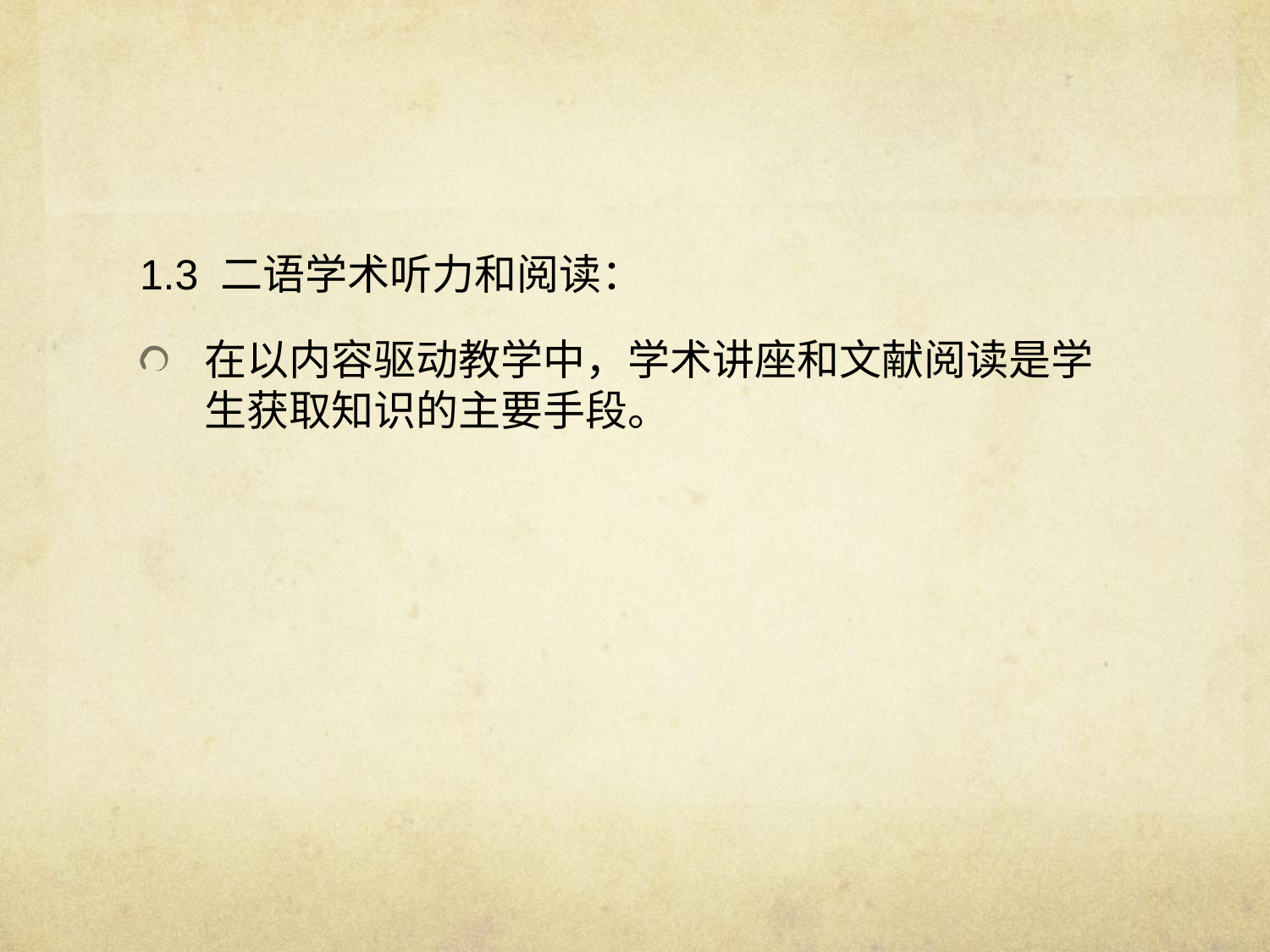

#
1.3 二语学术听力和阅读：
在以内容驱动教学中，学术讲座和文献阅读是学生获取知识的主要手段。